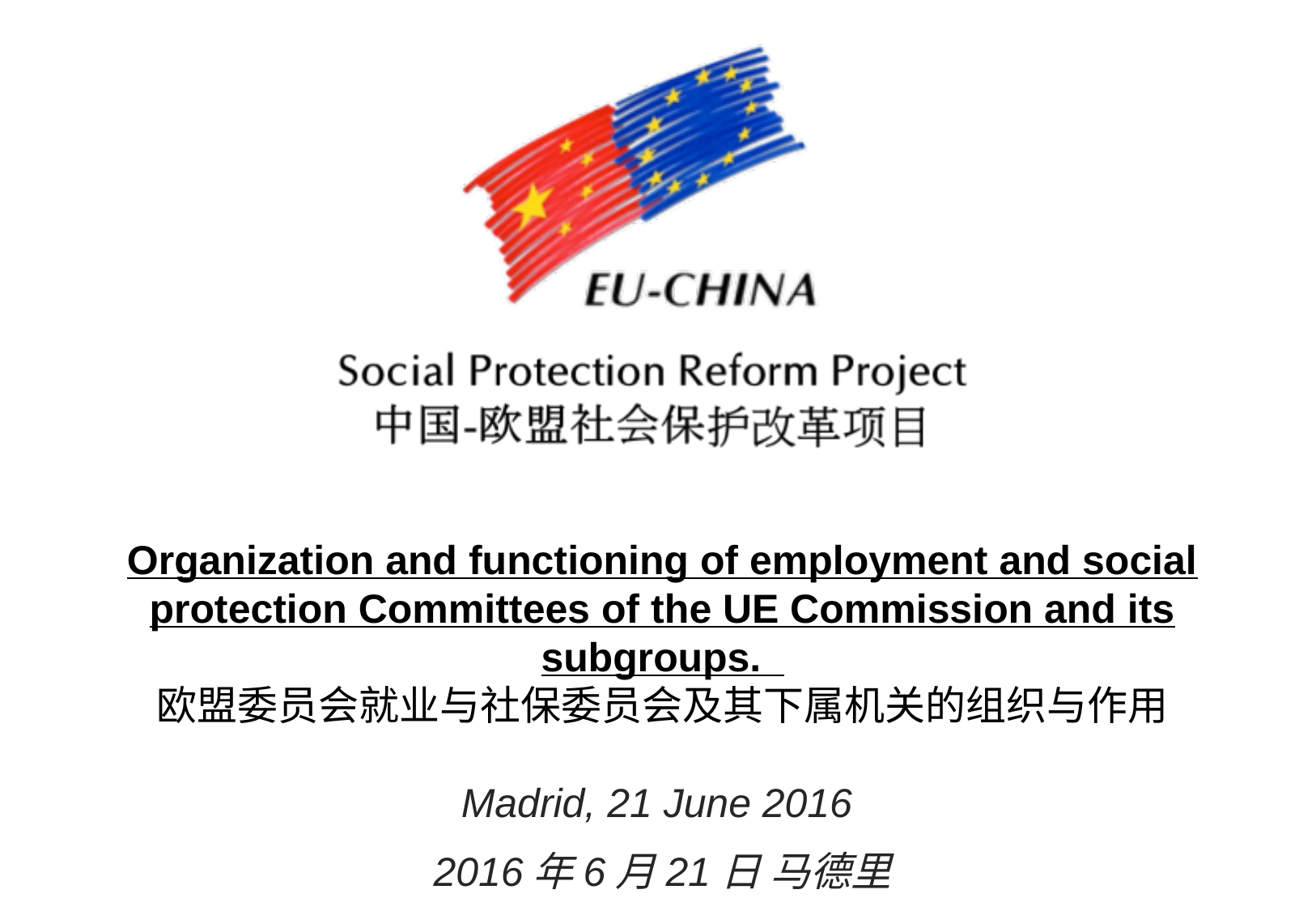

Organization and functioning of employment and social protection Committees of the UE Commission and its subgroups.
欧盟委员会就业与社保委员会及其下属机关的组织与作用

Madrid, 21 June 2016
2016年6月21日 马德里